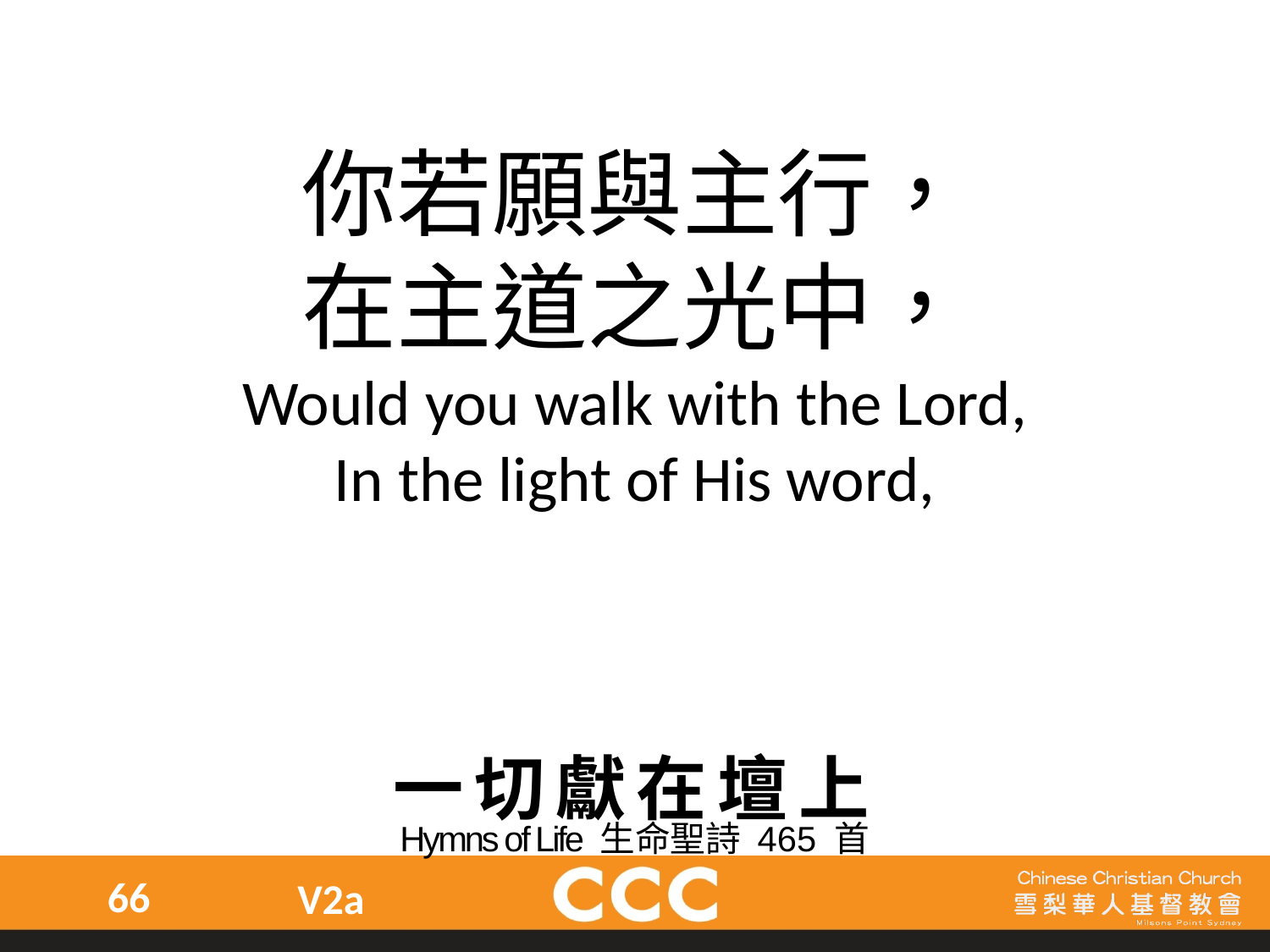

你若願與主行，
在主道之光中，
Would you walk with the Lord,
In the light of His word,
一切獻在壇上
Hymns of Life 生命聖詩 465 首
66
V2a